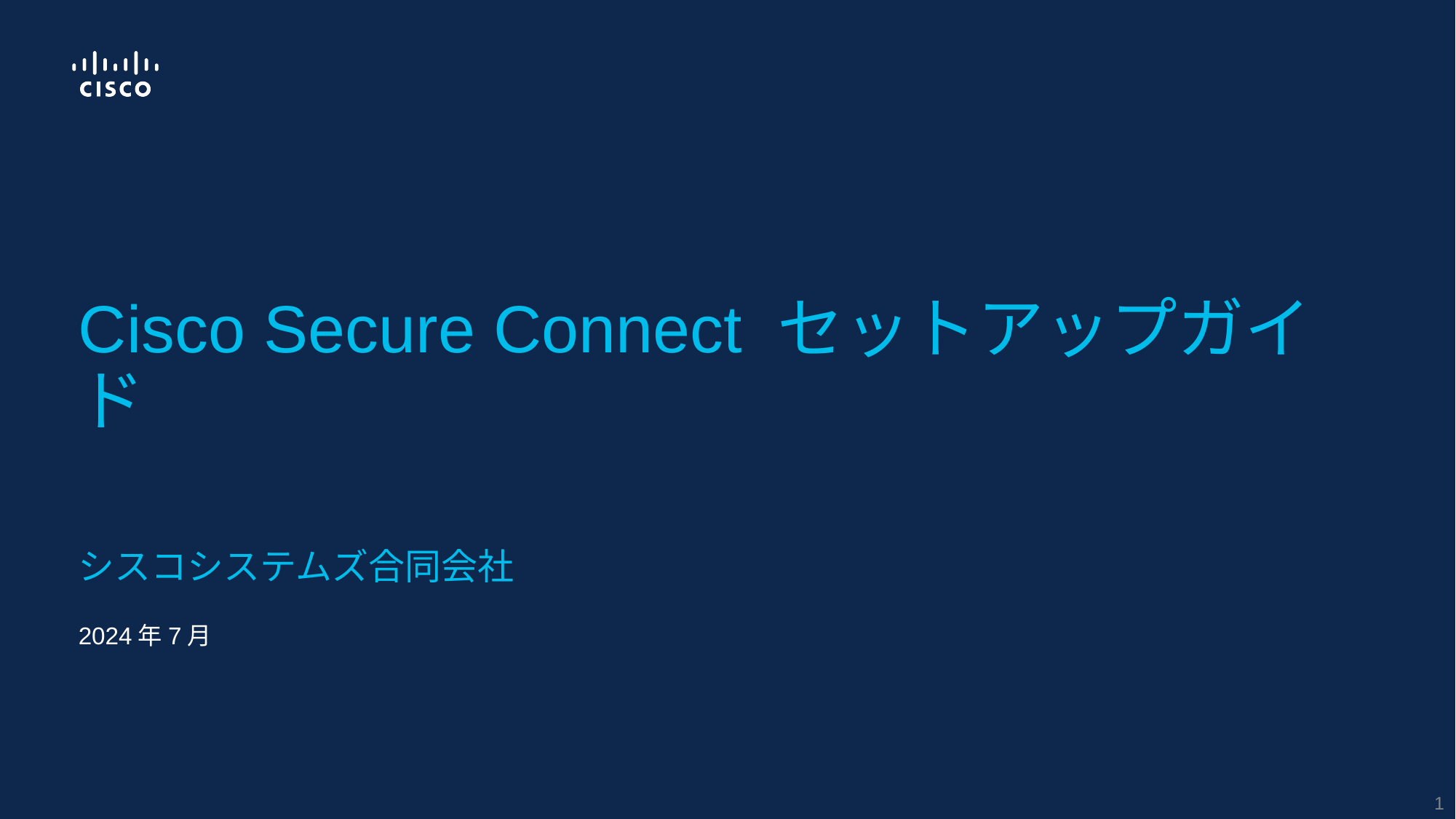

# Cisco Secure Connect セットアップガイド
シスコシステムズ合同会社

2024年7月

1